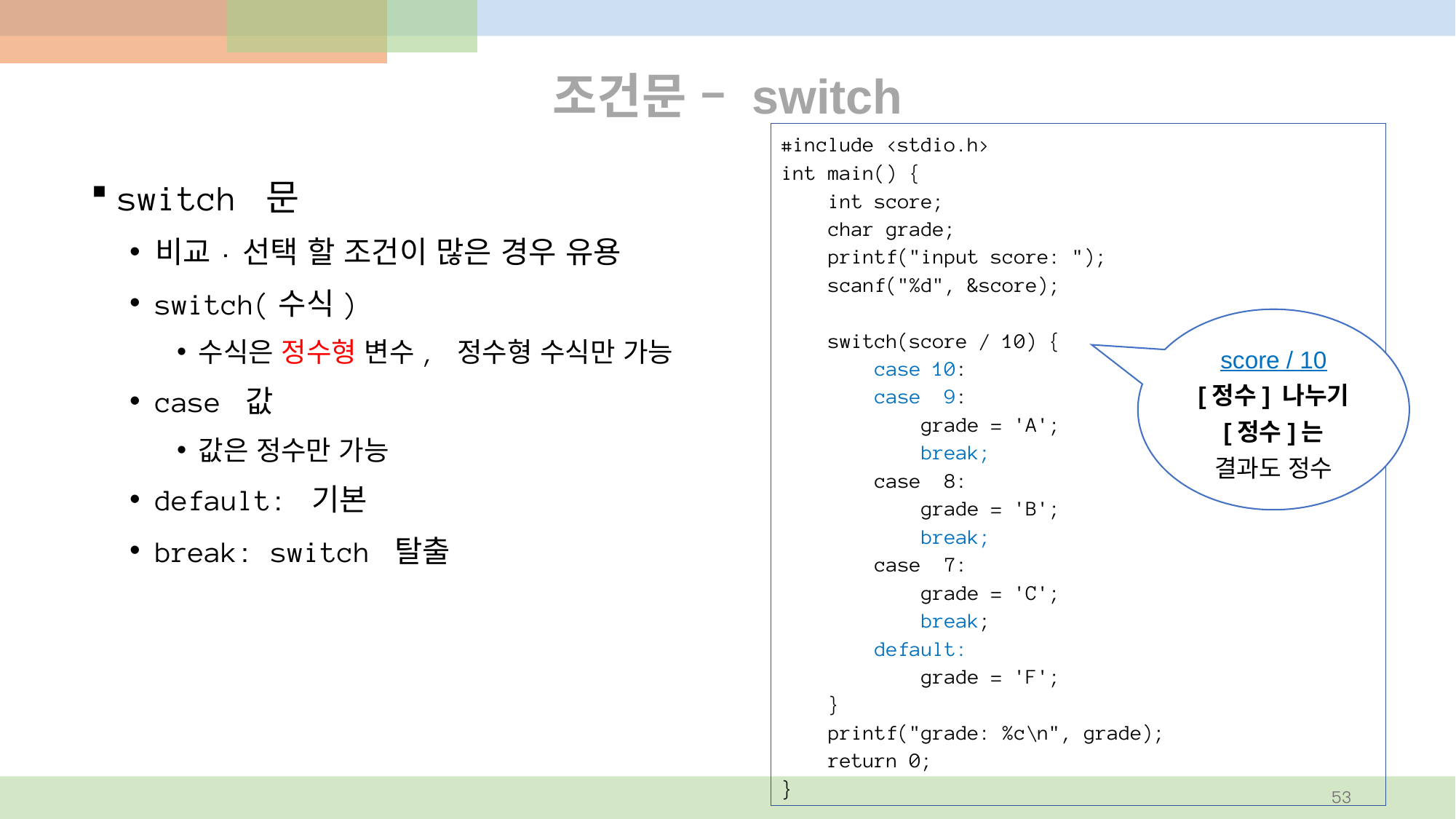

# 조건문 – switch
#include <stdio.h>
int main() {
    int score;
    char grade;
    printf("input score: ");
    scanf("%d", &score);

    switch(score / 10) {
        case 10:
        case  9:
            grade = 'A';
            break;
        case  8:
            grade = 'B';
            break;
        case  7:
            grade = 'C';
            break;
        default:
            grade = 'F';
    }
    printf("grade: %c\n", grade);
    return 0;
}
switch 문
비교·선택 할 조건이 많은 경우 유용
switch(수식)
수식은 정수형 변수, 정수형 수식만 가능
case 값
값은 정수만 가능
default: 기본
break: switch 탈출
score / 10
[정수] 나누기 [정수]는
결과도 정수
53